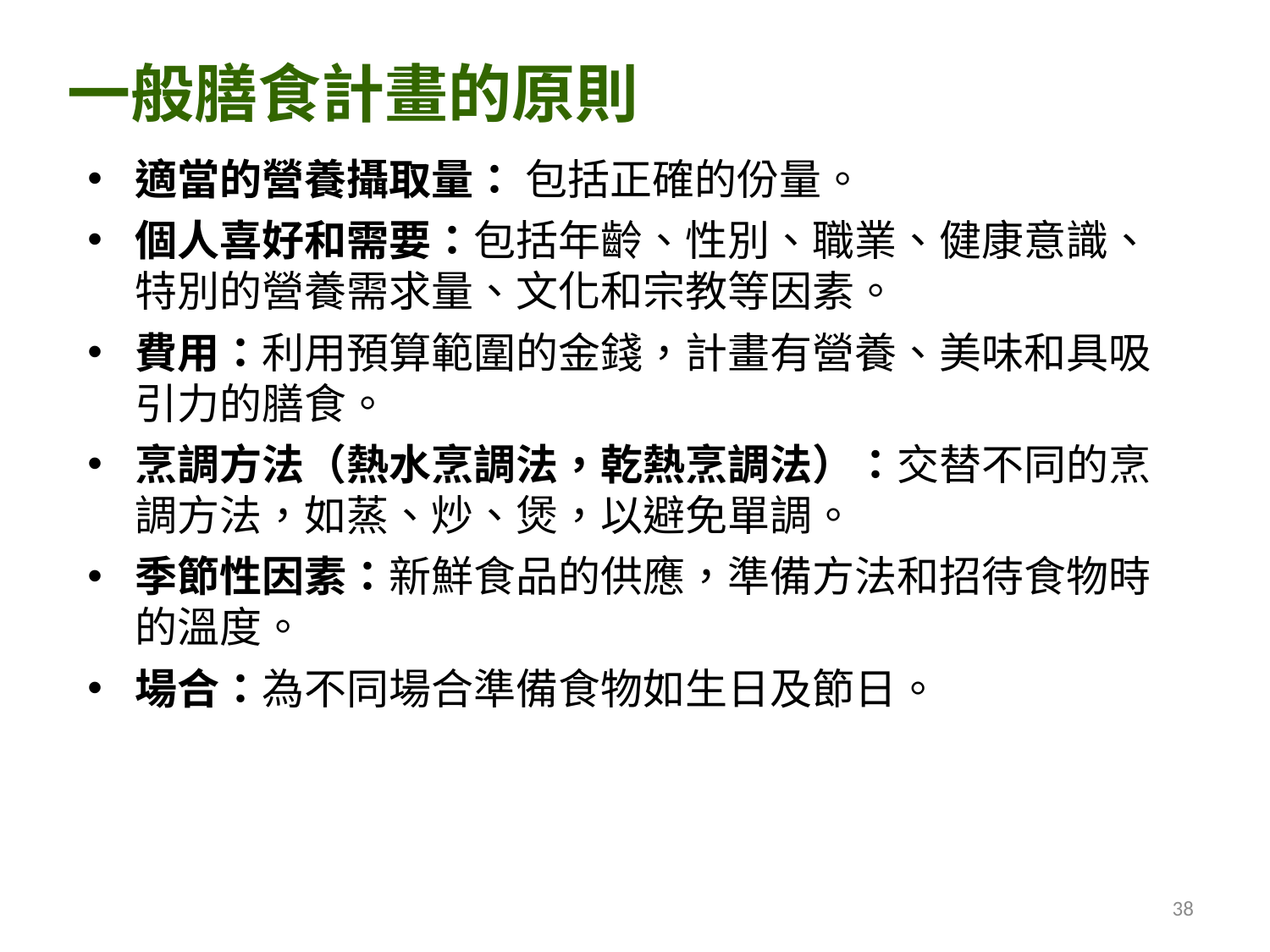

一般膳食計畫的原則

適當的營養攝取量： 包括正確的份量。
個人喜好和需要：包括年齡、性別、職業、健康意識、特別的營養需求量、文化和宗教等因素。
費用：利用預算範圍的金錢，計畫有營養、美味和具吸引力的膳食。
烹調方法（熱水烹調法，乾熱烹調法）：交替不同的烹調方法，如蒸、炒、煲，以避免單調。
季節性因素：新鮮食品的供應，準備方法和招待食物時的溫度。
場合：為不同場合準備食物如生日及節日。
38